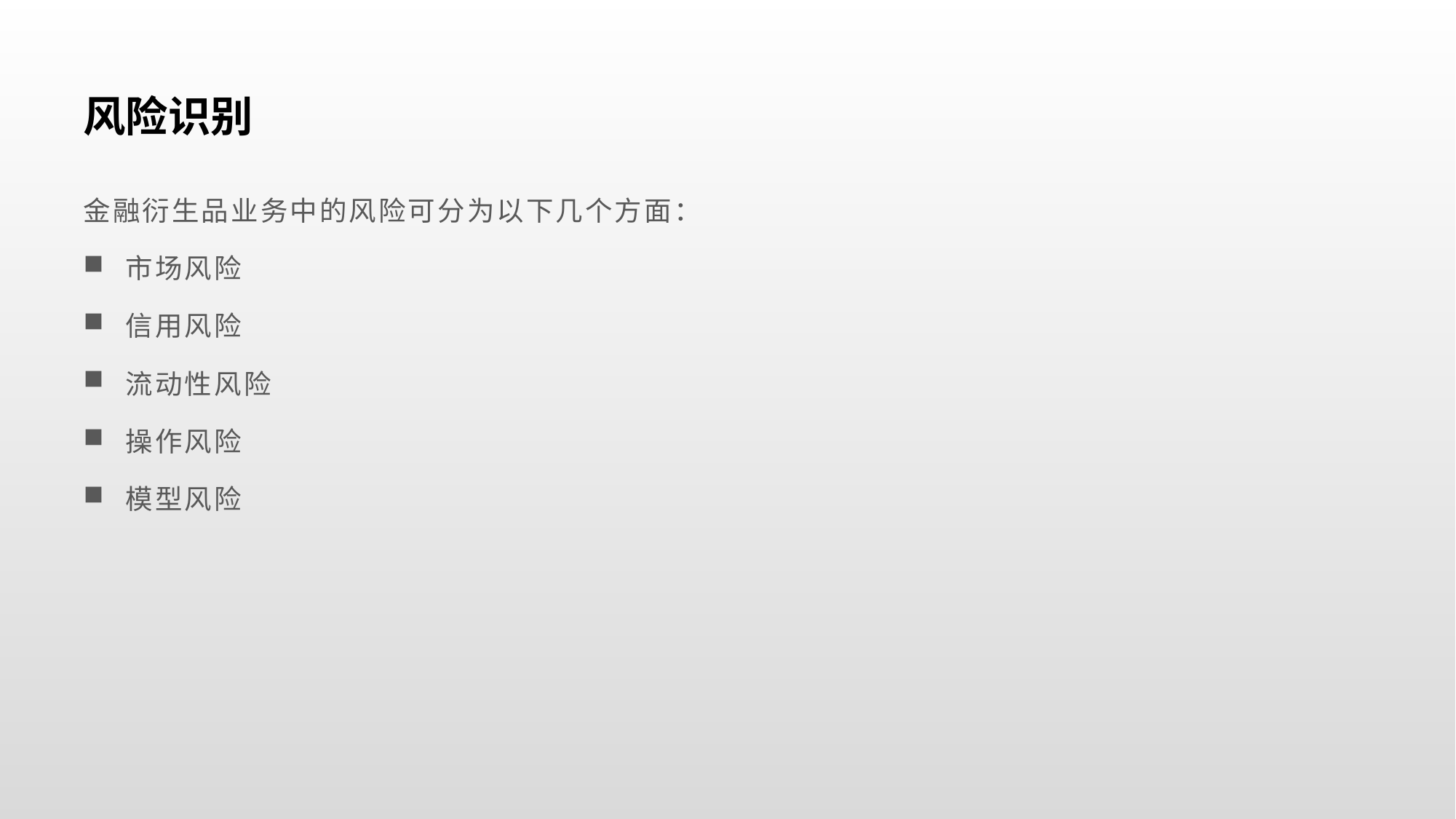

# 风险识别
金融衍生品业务中的风险可分为以下几个方面：
 市场风险
 信用风险
 流动性风险
 操作风险
 模型风险